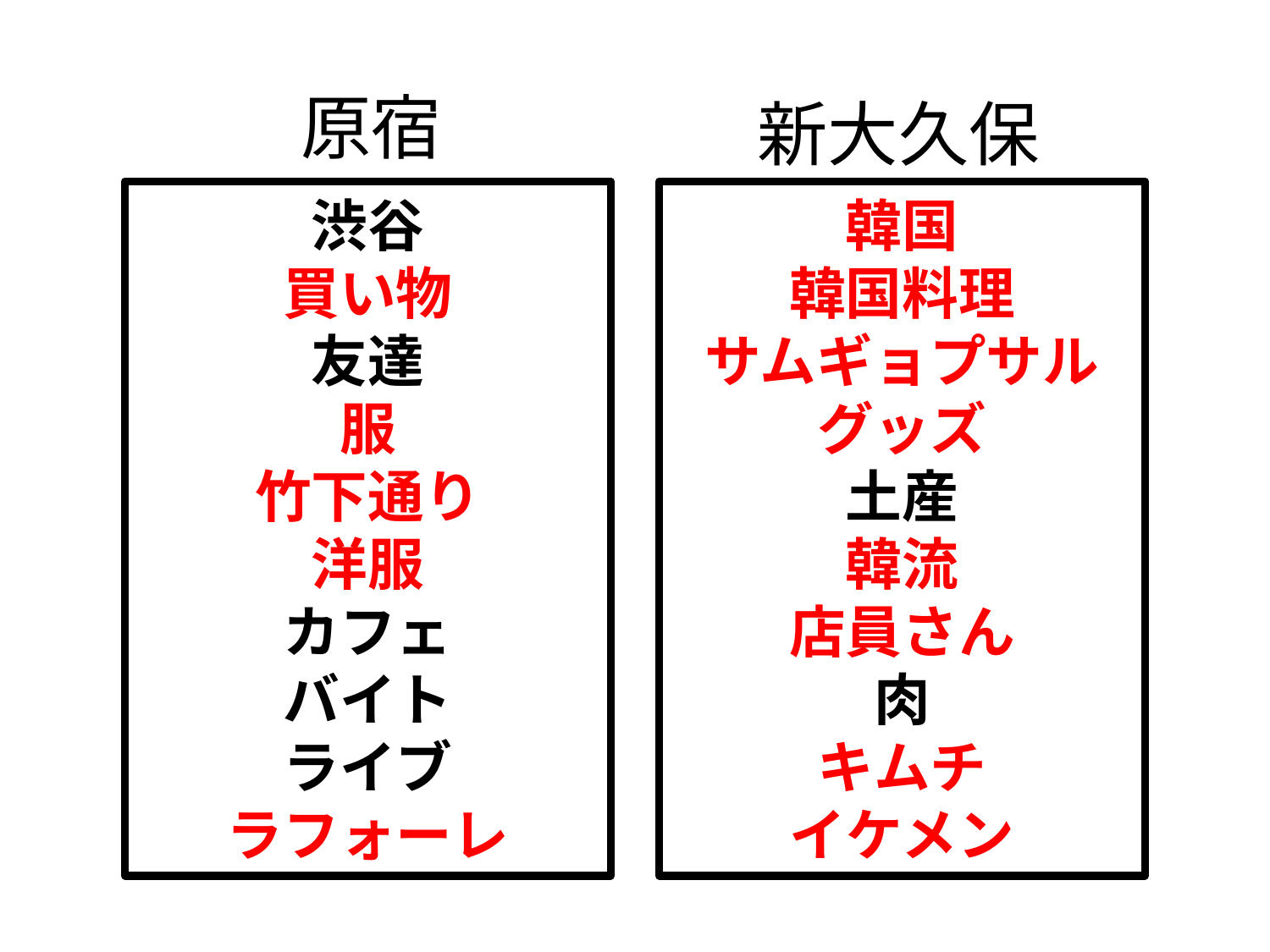

原宿
新大久保
渋谷
買い物
友達
服
竹下通り
洋服
カフェ
バイト
ライブ
ラフォーレ
韓国
韓国料理
サムギョプサル
グッズ
土産
韓流
店員さん
肉
キムチ
イケメン